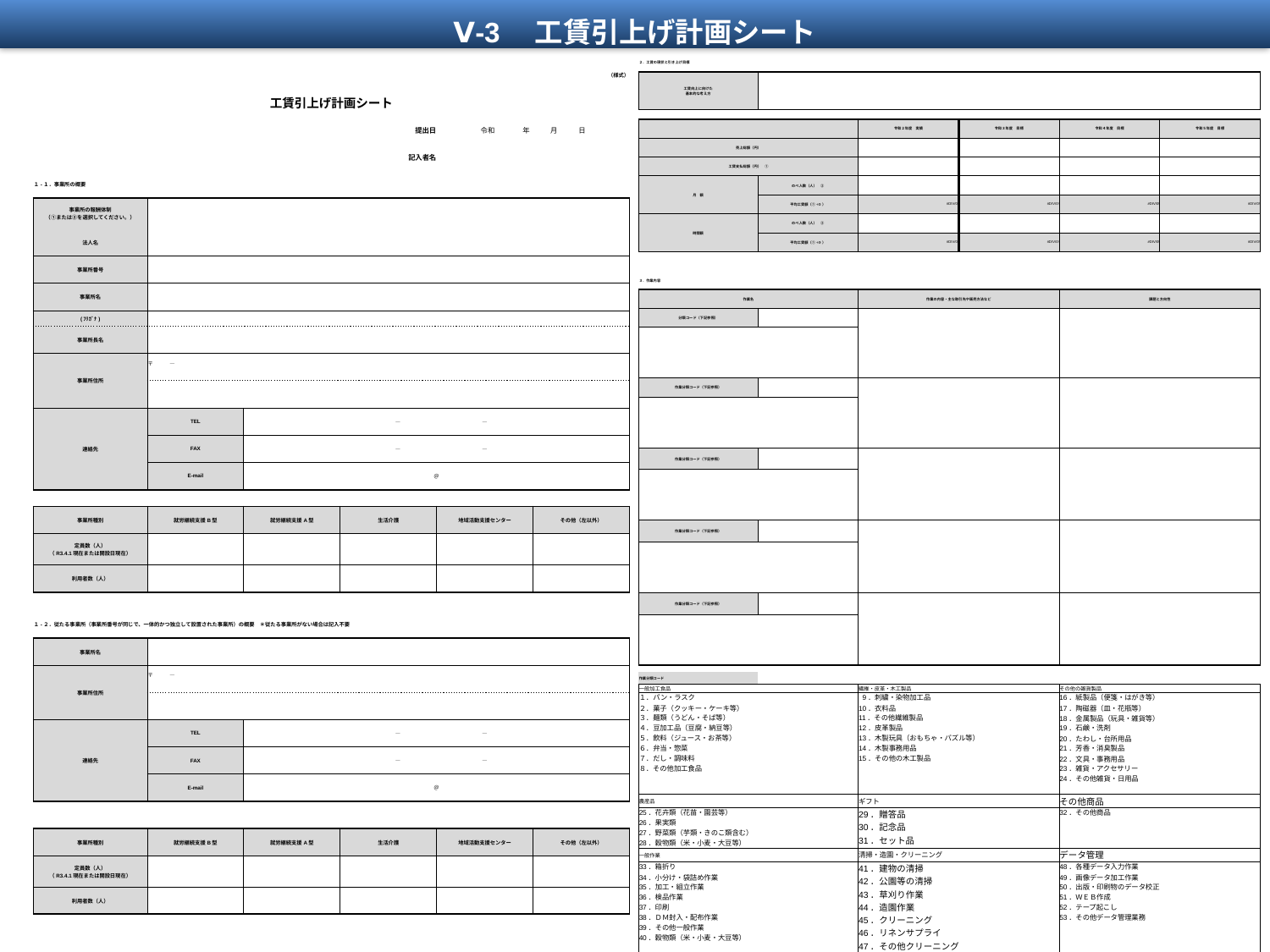

Ⅴ-3　工賃引上げ計画シート
| ２．工賃の現状と引き上げ目標 |  |  |  |  |  |  |
| --- | --- | --- | --- | --- | --- | --- |
| 工賃向上に向けた 基本的な考え方 |  |  |  |  |  |  |
|  |  |  |  |  |  |  |
|  |  |  |  |  |  |  |
|  |  | 令和２年度　実績 | 令和３年度　目標 | 令和４年度　目標 | 令和５年度　目標 |  |
| 売上総額（円） |  |  |  |  |  |  |
| 工賃支払総額（円）　① |  |  |  |  |  |  |
| 月　額 | のべ人数（人）　② |  |  |  |  |  |
|  | 平均工賃額（①÷②） | #DIV/0! | #DIV/0! | #DIV/0! | #DIV/0! |  |
| 時間額 | のべ人数（人）　③ |  |  |  |  |  |
|  | 平均工賃額（①÷③） | #DIV/0! | #DIV/0! | #DIV/0! | #DIV/0! |  |
|  |  |  |  |  |  |  |
| ３．作業内容 |  |  |  |  |  |  |
| 作業名 |  | 作業の内容・主な取引先や販売方法など |  | 課題と方向性 |  |  |
| 分類コード（下記参照） |  |  |  |  |  |  |
|  |  |  |  |  |  |  |
| 作業分類コード（下記参照） |  |  |  |  |  |  |
|  |  |  |  |  |  |  |
| 作業分類コード（下記参照） |  |  |  |  |  |  |
|  |  |  |  |  |  |  |
| 作業分類コード（下記参照） |  |  |  |  |  |  |
|  |  |  |  |  |  |  |
| 作業分類コード（下記参照） |  |  |  |  |  |  |
|  |  |  |  |  |  |  |
|  |  |  |  |  |  |  |
| 作業分類コード |  |  |  |  |  |  |
| 一般加工食品 |  | 繊維・皮革・木工製品 |  | その他の雑貨製品 |  |  |
| １．パン・ラスク ２．菓子（クッキー・ケーキ等） ３．麺類（うどん・そば等） ４．豆加工品（豆腐・納豆等） ５．飲料（ジュース・お茶等） ６．弁当・惣菜 ７．だし・調味料 ８．その他加工食品 |  | 9．刺繍・染物加工品 10．衣料品 11．その他繊維製品 12．皮革製品 13．木製玩具（おもちゃ・パズル等） 14．木製事務用品 15．その他の木工製品 |  | 16．紙製品（便箋・はがき等） 17．陶磁器（皿・花瓶等） 18．金属製品（玩具・雑貨等） 19．石鹸・洗剤 20．たわし・台所用品 21．芳香・消臭製品 22．文具・事務用品 23．雑貨・アクセサリー 24．その他雑貨・日用品 |  |  |
| 農産品 |  | ギフト |  | その他商品 |  |  |
| 25．花卉類（花苗・園芸等） 26．果実類 27．野菜類（芋類・きのこ類含む） 28．穀物類（米・小麦・大豆等） |  | 29．贈答品 30．記念品 31．セット品 |  | 32．その他商品 |  |  |
| 一般作業 |  | 清掃・造園・クリーニング |  | データ管理 |  |  |
| 33．箱折り 34．小分け・袋詰め作業 35．加工・組立作業 36．検品作業 37．印刷 38．ＤＭ封入・配布作業 39．その他一般作業 40．穀物類（米・小麦・大豆等） |  | 41．建物の清掃 42．公園等の清掃 43．草刈り作業 44．造園作業 45．クリーニング 46．リネンサプライ 47．その他クリーニング |  | 48．各種データ入力作業 49．画像データ加工作業 50．出版・印刷物のデータ校正 51．ＷＥＢ作成 52．テープ起こし 53．その他データ管理業務 |  |  |
| 製品加工 |  | その他作業 |  |  |  |  |
| 54．刺繍加工 55．縫製加工 56．その他製品加工 |  | 57．資源回収・リサイクル 58．その他作業 |  |  |  |  |
|  |  |  |  |  |  | （様式） |  |
| --- | --- | --- | --- | --- | --- | --- | --- |
|  | 工賃引上げ計画シート |  |  |  |  |  |  |
|  |  |  |  | 提出日 | 令和　　　　年　　　月　　　日 |  |  |
|  |  |  |  | 記入者名 |  |  |  |
|  | １-１．事業所の概要 |  |  |  |  |  |  |
|  | 事業所の報酬体制 （①または②を選択してください。） |  |  |  |  |  |  |
|  | 法人名 |  |  |  |  |  |  |
|  | 事業所番号 |  |  |  |  |  |  |
|  | 事業所名 |  |  |  |  |  |  |
|  | (ﾌﾘｶﾞﾅ) |  |  |  |  |  |  |
|  | 事業所長名 |  |  |  |  |  |  |
|  | 事業所住所 | 〒 　 ― |  |  |  |  |  |
|  |  |  |  |  |  |  |  |
|  | 連絡先 | TEL | ― 　　　　　　　　　　　　　 ― |  |  |  |  |
|  |  | FAX | ― 　　　　　　　　　　　　　 ― |  |  |  |  |
|  |  | E-mail | ＠ |  |  |  |  |
|  |  |  |  |  |  |  |  |
|  | 事業所種別 | 就労継続支援B型 | 就労継続支援A型 | 生活介護 | 地域活動支援センター | その他（左以外） |  |
|  | 定員数（人） （R3.4.1現在または開設日現在） |  |  |  |  |  |  |
|  | 利用者数（人） |  |  |  |  |  |  |
|  |  |  |  |  |  |  |  |
|  | １-２．従たる事業所（事業所番号が同じで、一体的かつ独立して設置された事業所）の概要　＊従たる事業所がない場合は記入不要 |  |  |  |  |  |  |
|  | 事業所名 |  |  |  |  |  |  |
|  | 事業所住所 | 〒 　 ― |  |  |  |  |  |
|  |  |  |  |  |  |  |  |
|  | 連絡先 | TEL | ― 　　　　　　　　　　　　　 ― |  |  |  |  |
|  |  | FAX | ― 　　　　　　　　　　　　　 ― |  |  |  |  |
|  |  | E-mail | ＠ |  |  |  |  |
|  |  |  |  |  |  |  |  |
|  | 事業所種別 | 就労継続支援B型 | 就労継続支援A型 | 生活介護 | 地域活動支援センター | その他（左以外） |  |
|  | 定員数（人） （R3.4.1現在または開設日現在） |  |  |  |  |  |  |
|  | 利用者数（人） |  |  |  |  |  |  |
|  |  |  |  |  |  |  |  |